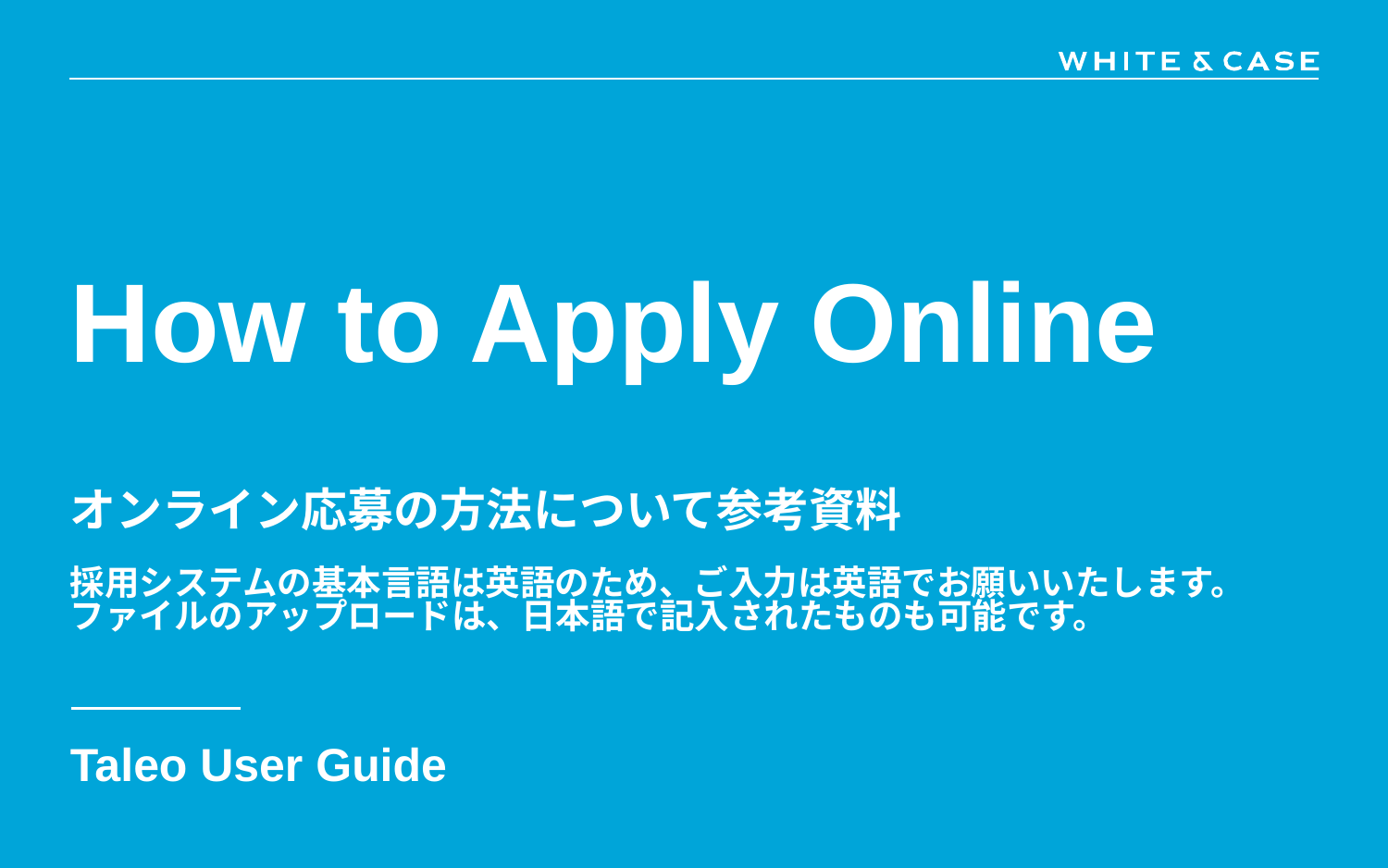

# How to Apply Online オンライン応募の方法について参考資料 採用システムの基本言語は英語のため、ご入力は英語でお願いいたします。 ファイルのアップロードは、日本語で記入されたものも可能です。
Taleo User Guide